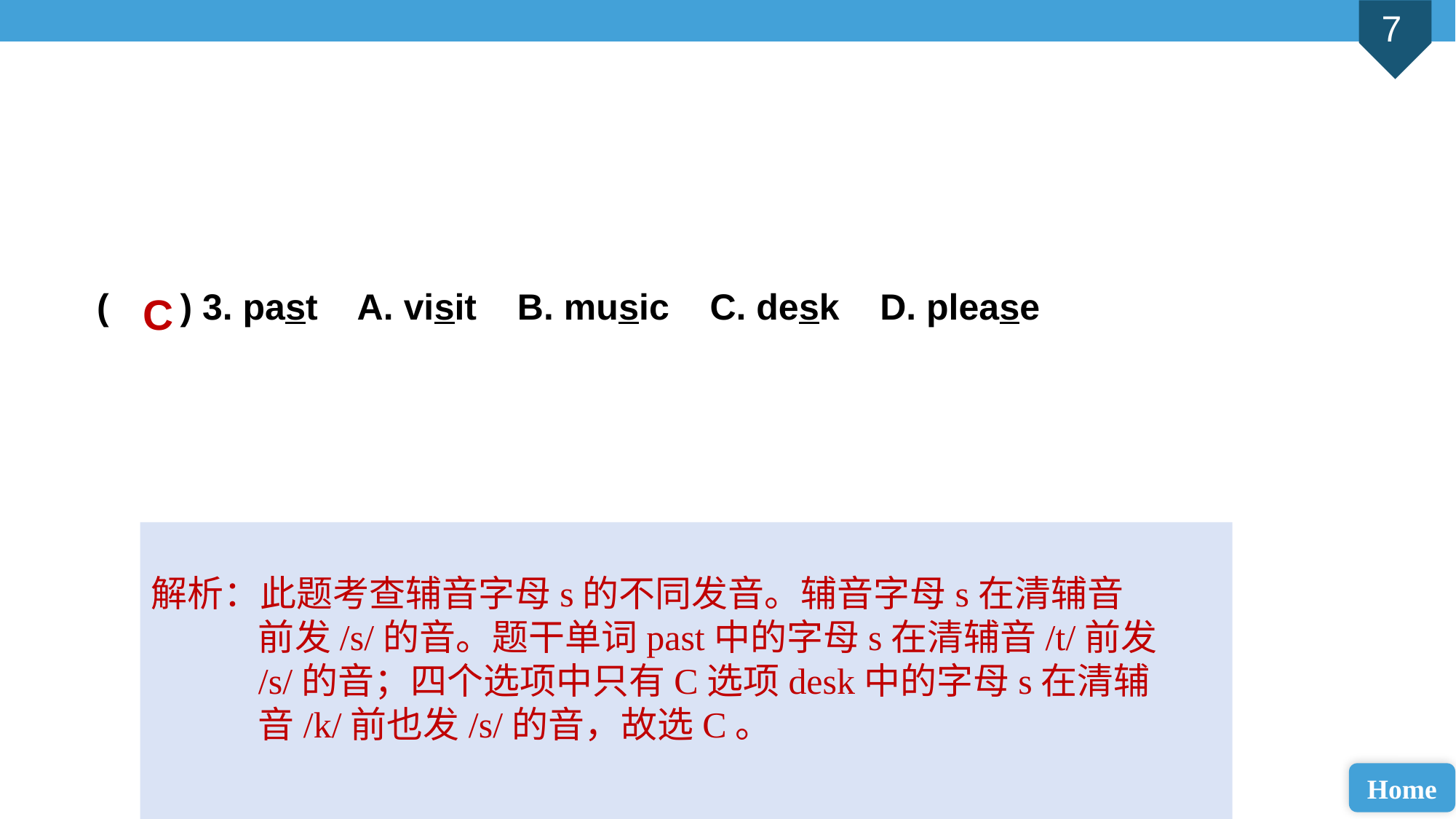

(       ) 3. past    A. visit    B. music    C. desk    D. please
C

解析：此题考查辅音字母s的不同发音。辅音字母s在清辅音前发/s/的音。题干单词past中的字母s在清辅音/t/前发/s/的音；四个选项中只有C选项desk中的字母s在清辅音/k/前也发/s/的音，故选C。